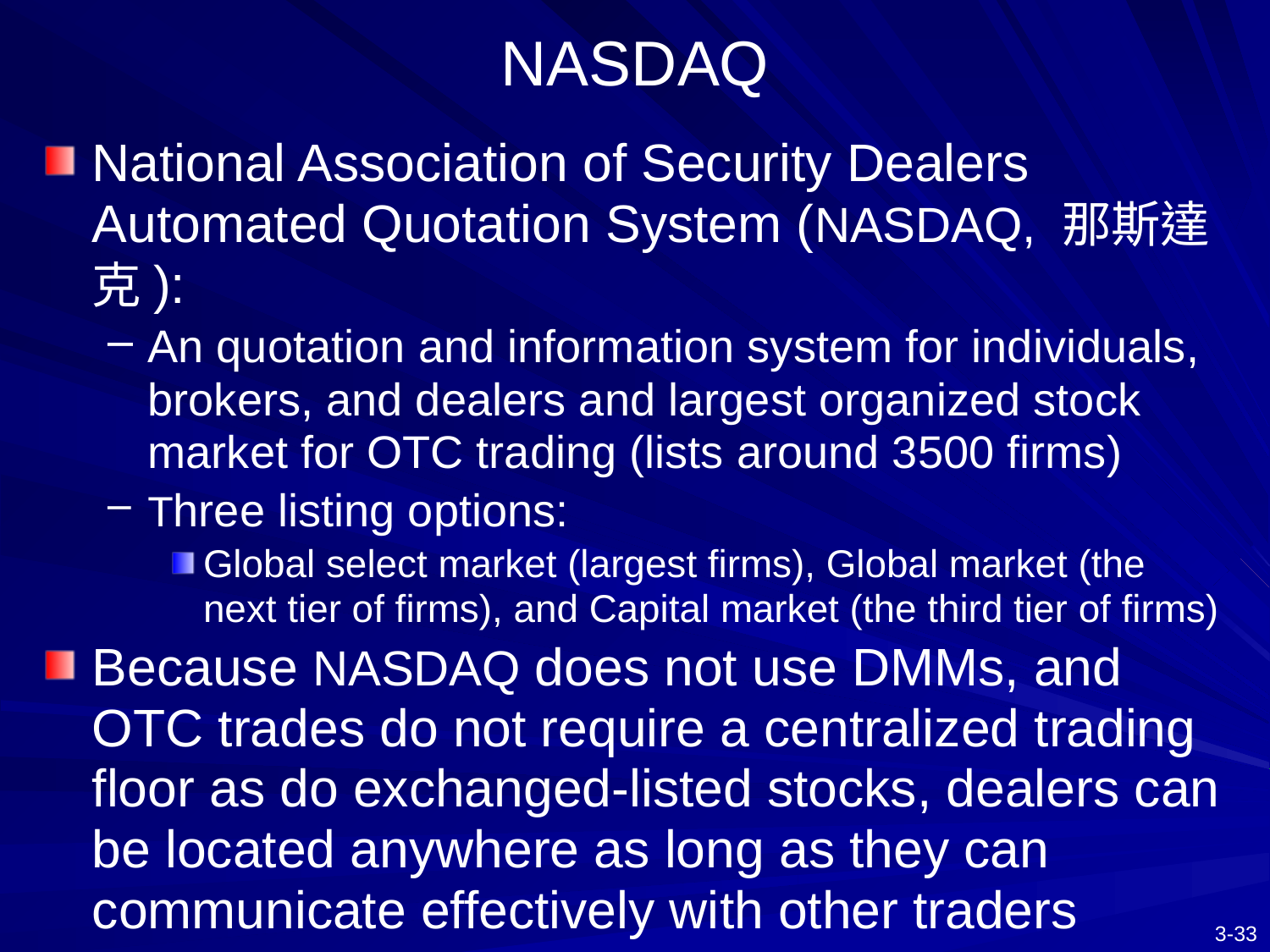

# NASDAQ
National Association of Security Dealers Automated Quotation System (NASDAQ, 那斯達克):
An quotation and information system for individuals, brokers, and dealers and largest organized stock market for OTC trading (lists around 3500 firms)
Three listing options:
Global select market (largest firms), Global market (the next tier of firms), and Capital market (the third tier of firms)
Because NASDAQ does not use DMMs, and OTC trades do not require a centralized trading floor as do exchanged-listed stocks, dealers can be located anywhere as long as they can communicate effectively with other traders